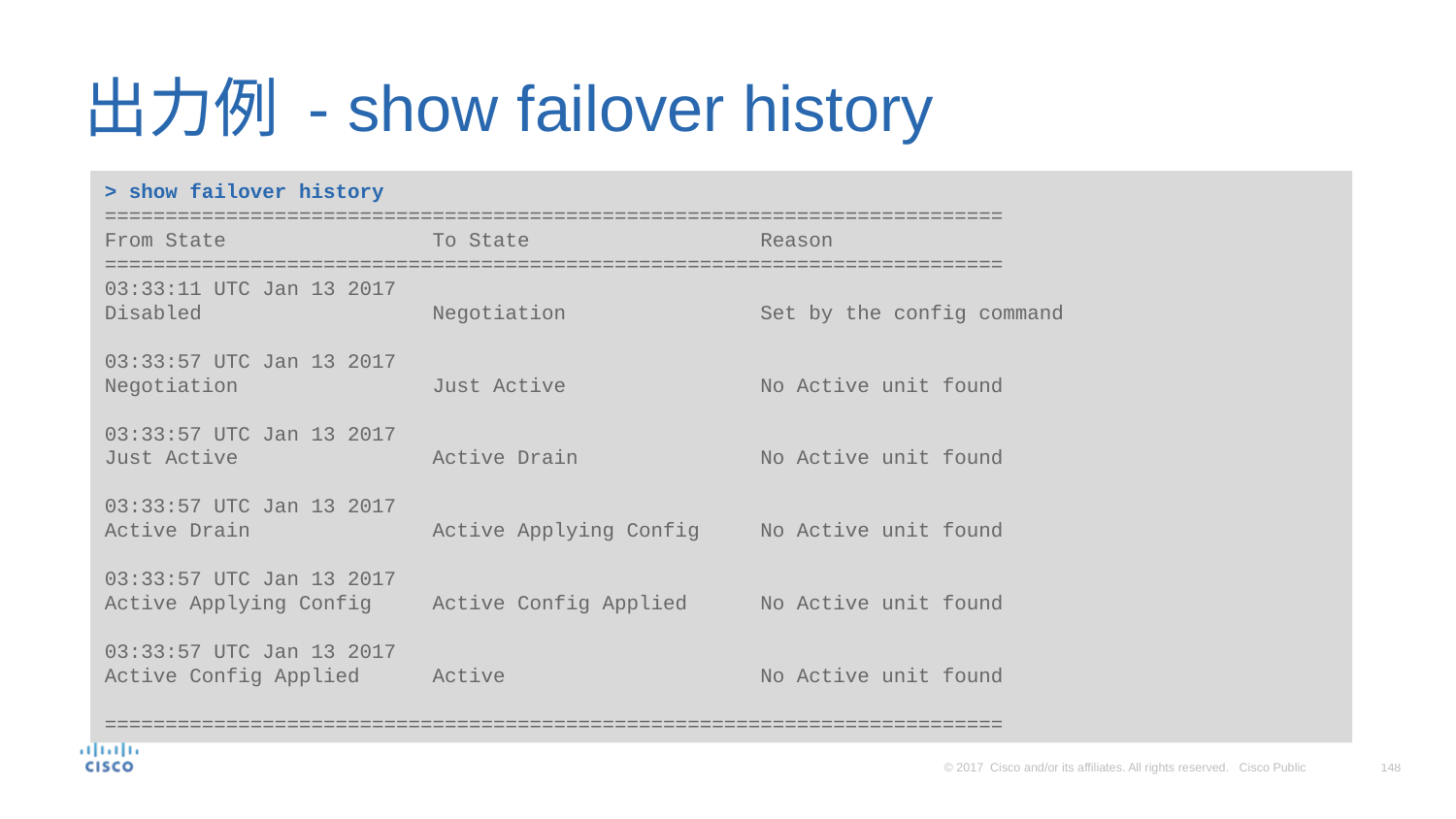

# 出力例 - show failover history
> show failover history
==========================================================================
From State                 To State                   Reason
==========================================================================
03:33:11 UTC Jan 13 2017
Disabled                   Negotiation                Set by the config command

03:33:57 UTC Jan 13 2017
Negotiation                Just Active                No Active unit found

03:33:57 UTC Jan 13 2017
Just Active                Active Drain               No Active unit found

03:33:57 UTC Jan 13 2017
Active Drain               Active Applying Config     No Active unit found

03:33:57 UTC Jan 13 2017
Active Applying Config     Active Config Applied      No Active unit found

03:33:57 UTC Jan 13 2017
Active Config Applied      Active                     No Active unit found

==========================================================================